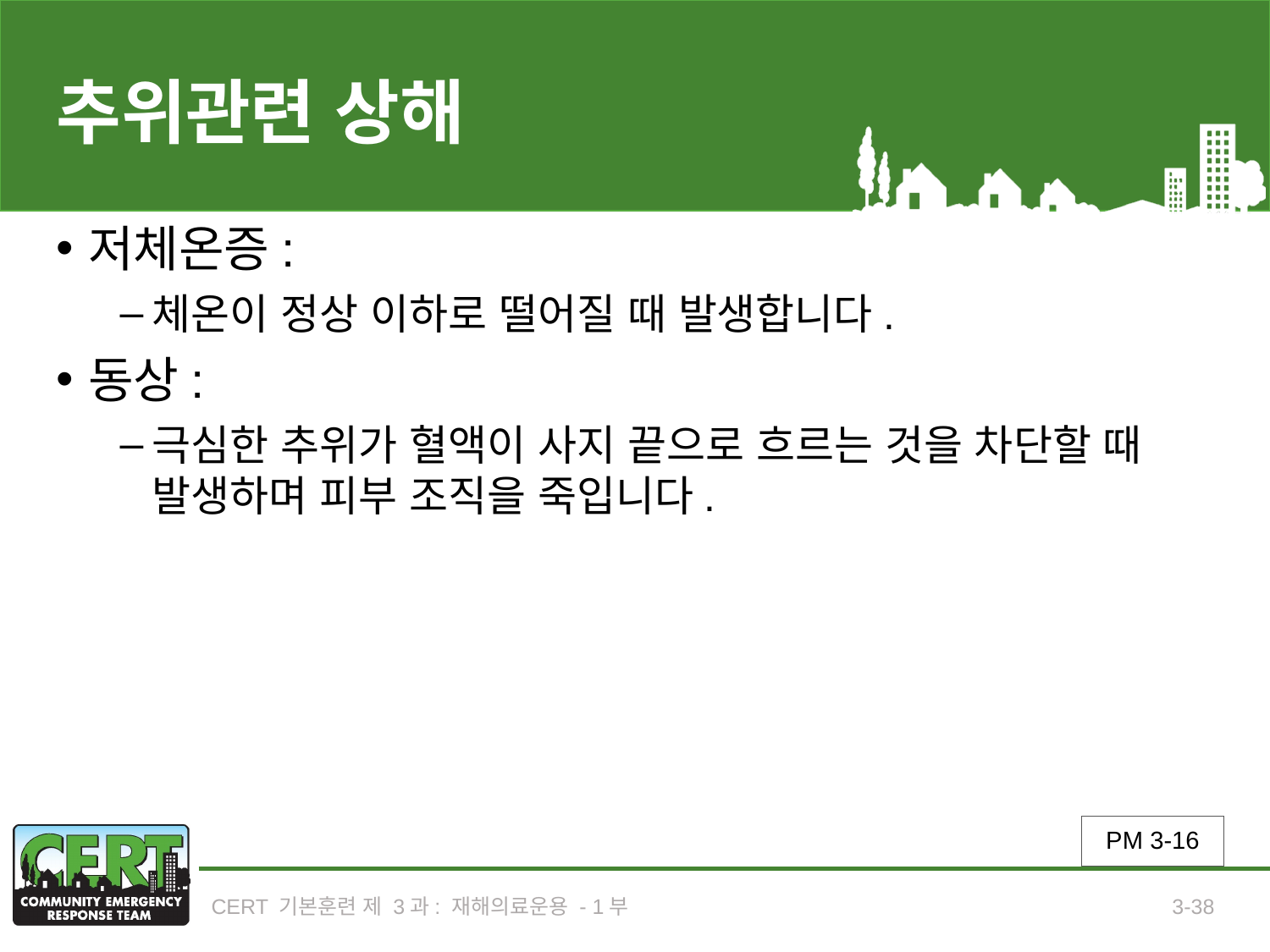

# 추위관련 상해
저체온증:
체온이 정상 이하로 떨어질 때 발생합니다.
동상:
극심한 추위가 혈액이 사지 끝으로 흐르는 것을 차단할 때 발생하며 피부 조직을 죽입니다.

PM 3-16
CERT 기본훈련 제 3과: 재해의료운용 - 1부
3-38